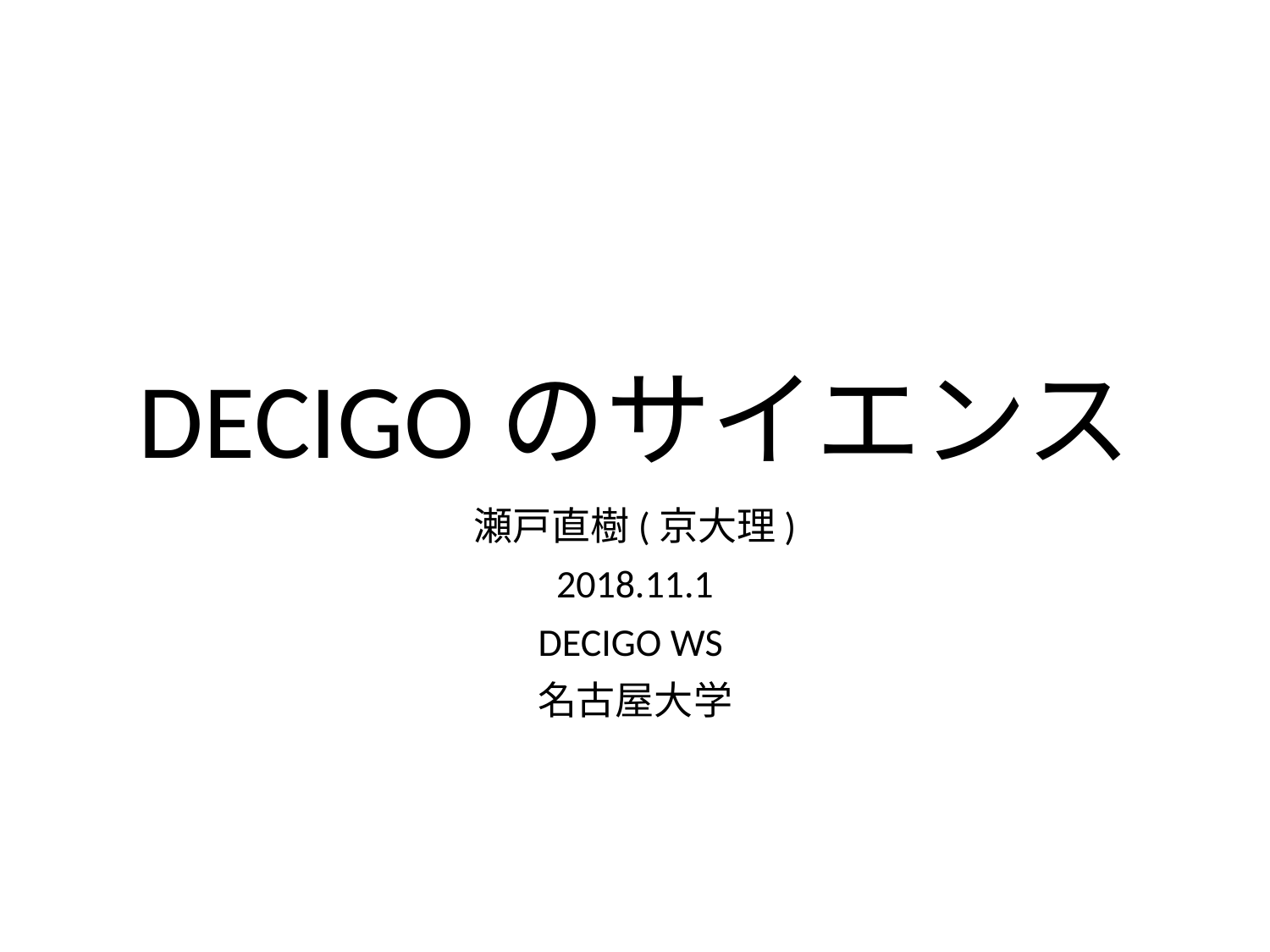

# DECIGOのサイエンス
瀬戸直樹(京大理)
2018.11.1
DECIGO WS
名古屋大学